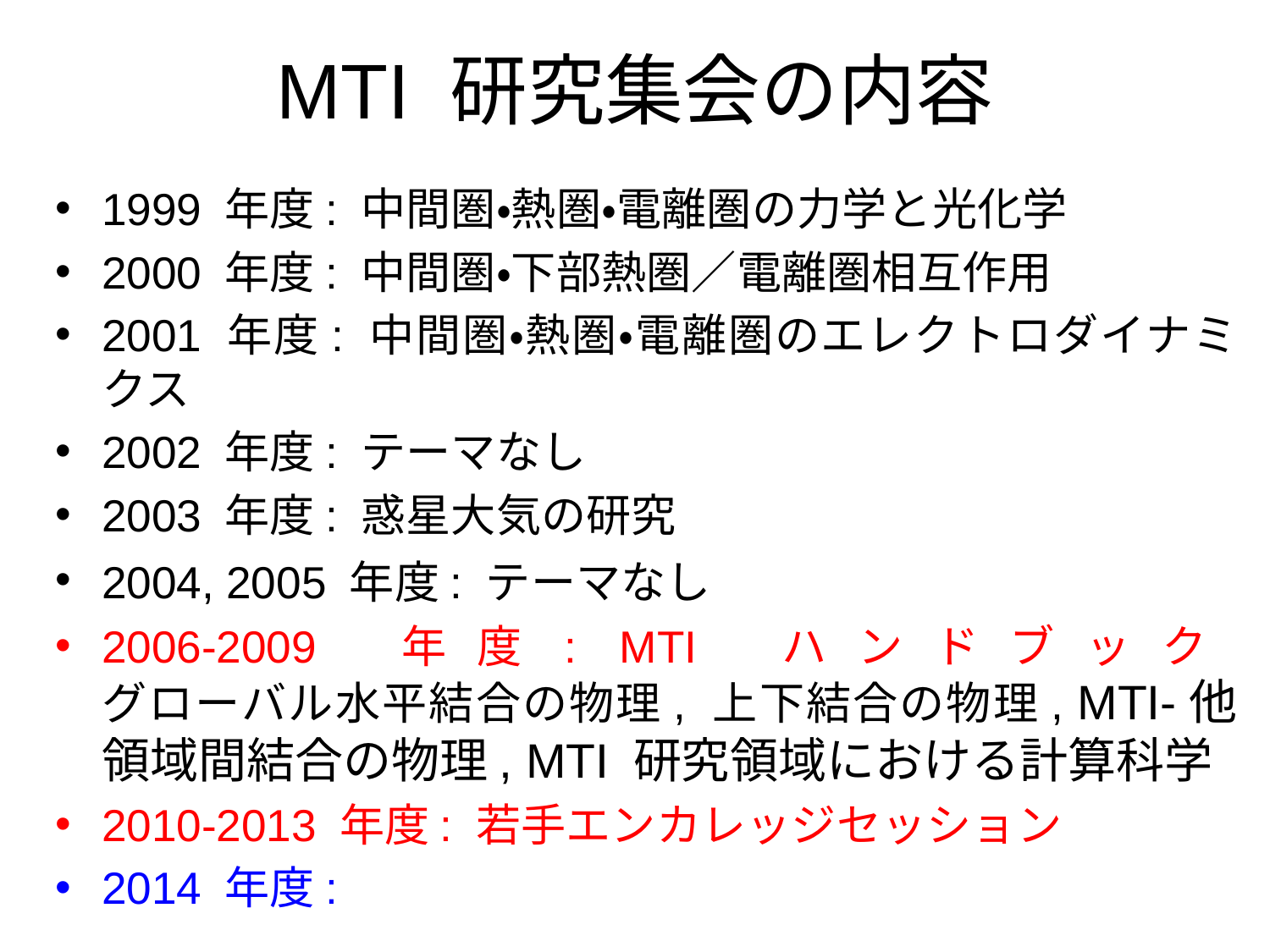

# MTI 研究集会の内容
1999 年度: 中間圏・熱圏・電離圏の力学と光化学
2000 年度: 中間圏・下部熱圏／電離圏相互作用
2001 年度: 中間圏・熱圏・電離圏のエレクトロダイナミクス
2002 年度: テーマなし
2003 年度: 惑星大気の研究
2004, 2005 年度: テーマなし
2006-2009 年度: MTI ハンドブック
グローバル水平結合の物理, 上下結合の物理, MTI-他領域間結合の物理, MTI 研究領域における計算科学
2010-2013 年度: 若手エンカレッジセッション
2014 年度: